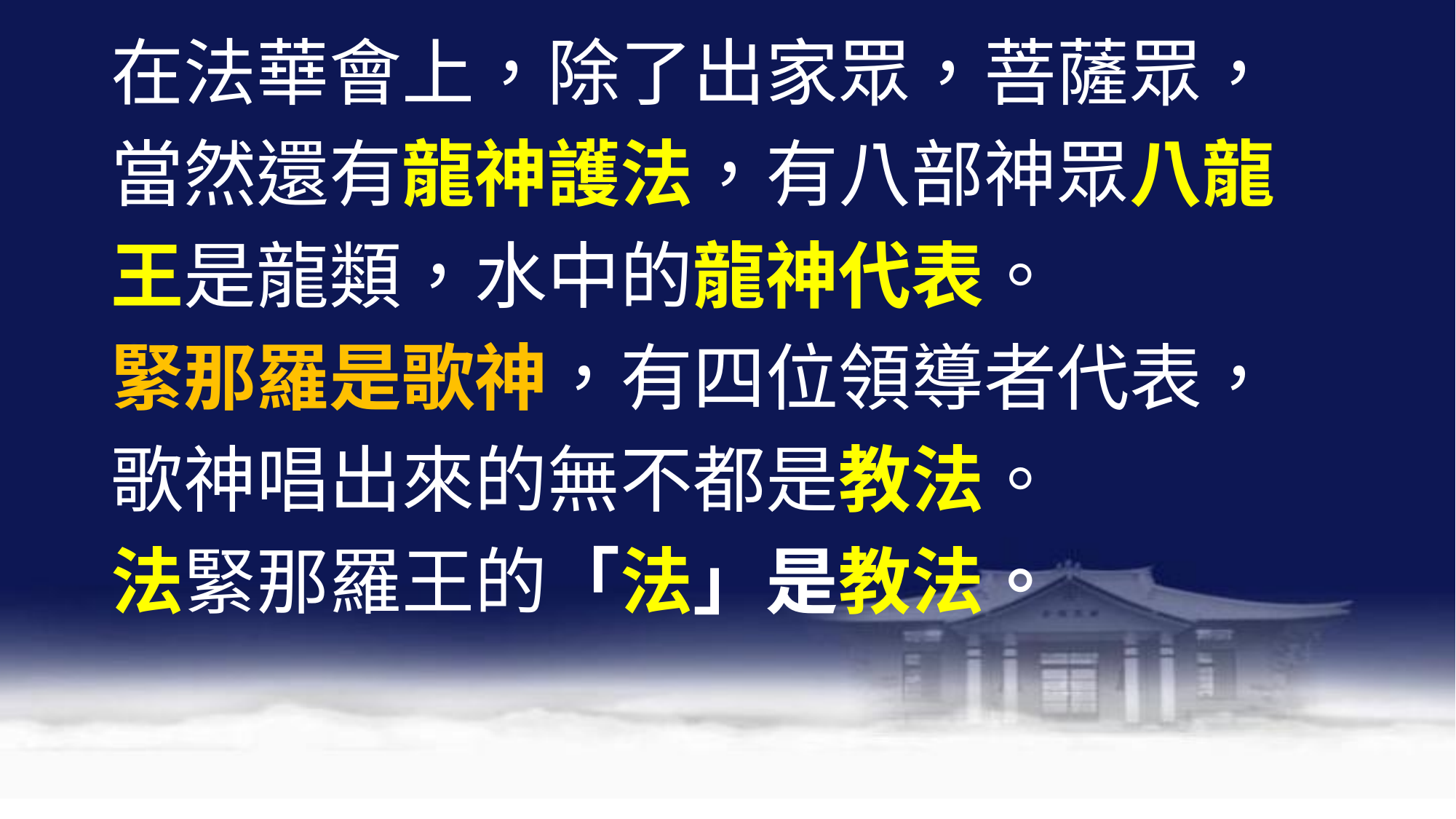

在法華會上，除了出家眾，菩薩眾，
當然還有龍神護法，有八部神眾八龍
王是龍類，水中的龍神代表。
緊那羅是歌神，有四位領導者代表，
歌神唱出來的無不都是教法。
法緊那羅王的「法」是教法。